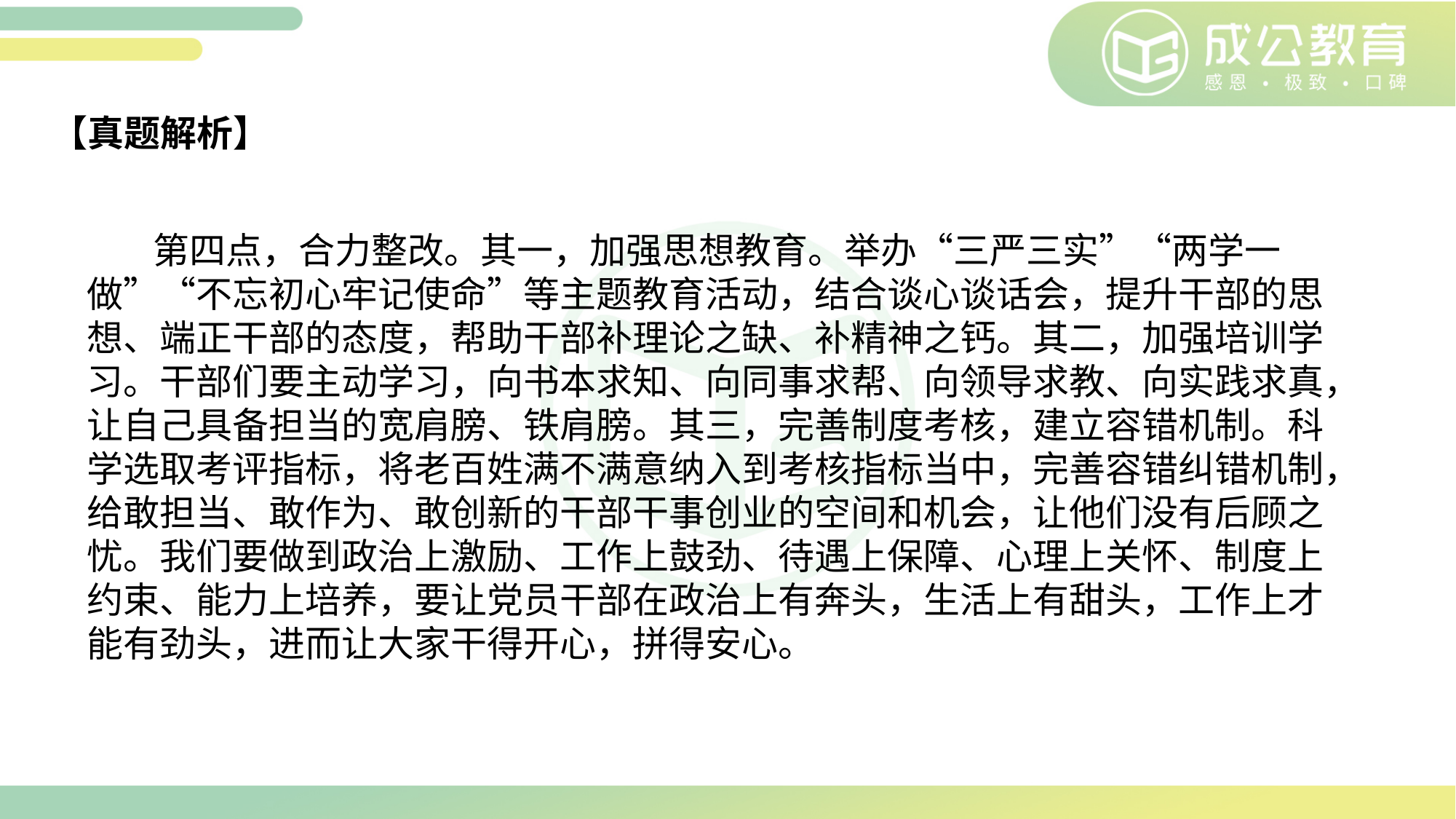

# 【真题解析】

       第四点，合力整改。其一，加强思想教育。举办“三严三实”“两学一做”“不忘初心牢记使命”等主题教育活动，结合谈心谈话会，提升干部的思想、端正干部的态度，帮助干部补理论之缺、补精神之钙。其二，加强培训学习。干部们要主动学习，向书本求知、向同事求帮、向领导求教、向实践求真，让自己具备担当的宽肩膀、铁肩膀。其三，完善制度考核，建立容错机制。科学选取考评指标，将老百姓满不满意纳入到考核指标当中，完善容错纠错机制，给敢担当、敢作为、敢创新的干部干事创业的空间和机会，让他们没有后顾之忧。我们要做到政治上激励、工作上鼓劲、待遇上保障、心理上关怀、制度上约束、能力上培养，要让党员干部在政治上有奔头，生活上有甜头，工作上才能有劲头，进而让大家干得开心，拼得安心。